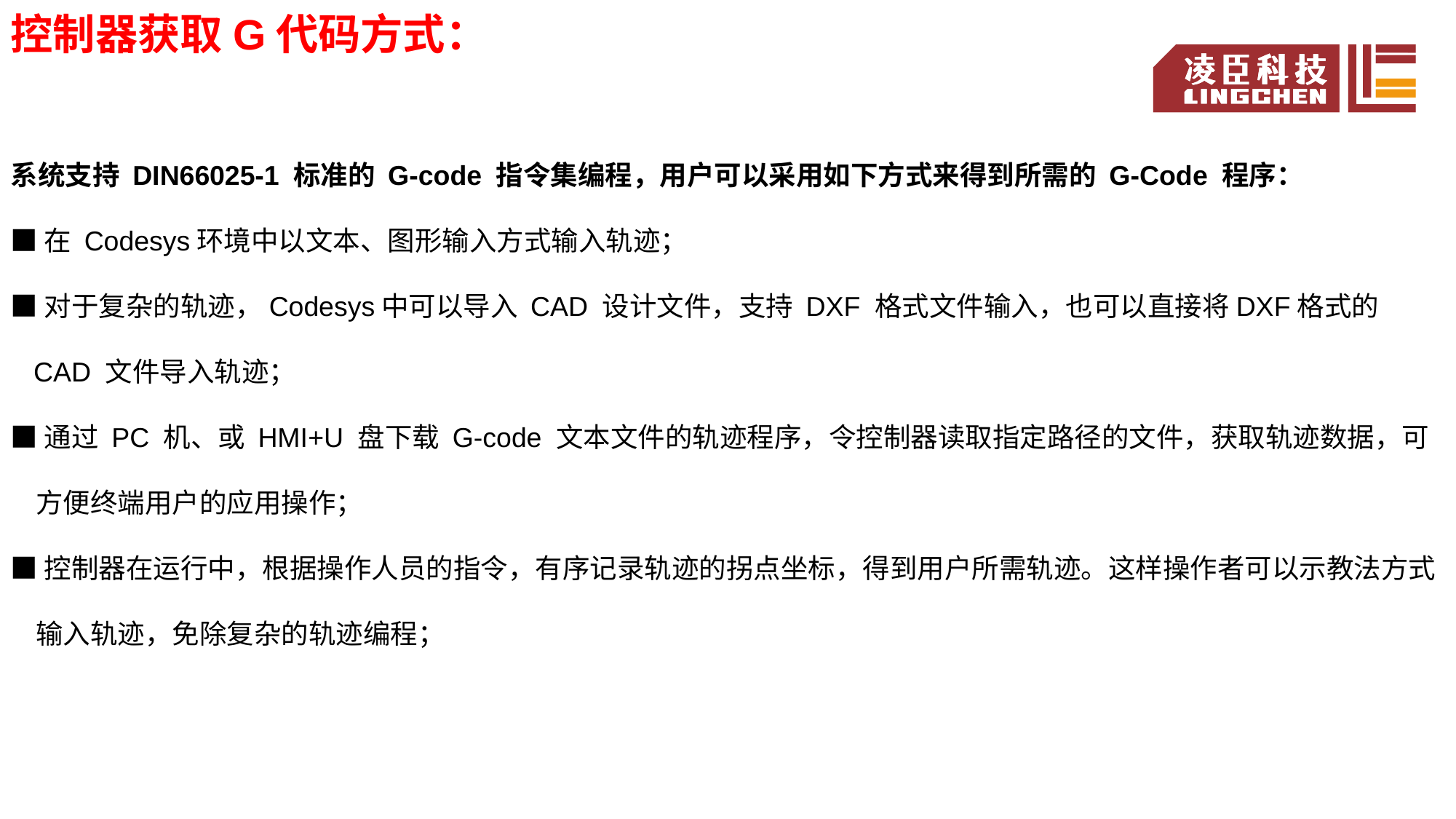

控制器获取G代码方式：
系统支持 DIN66025-1 标准的 G-code 指令集编程，用户可以采用如下方式来得到所需的 G-Code 程序：
■ 在 Codesys环境中以文本、图形输入方式输入轨迹；
■ 对于复杂的轨迹，Codesys中可以导入 CAD 设计文件，支持 DXF 格式文件输入，也可以直接将DXF格式的
   CAD 文件导入轨迹；
■ 通过 PC 机、或 HMI+U 盘下载 G-code 文本文件的轨迹程序，令控制器读取指定路径的文件，获取轨迹数据，可
   方便终端用户的应用操作；
■ 控制器在运行中，根据操作人员的指令，有序记录轨迹的拐点坐标，得到用户所需轨迹。这样操作者可以示教法方式
   输入轨迹，免除复杂的轨迹编程；